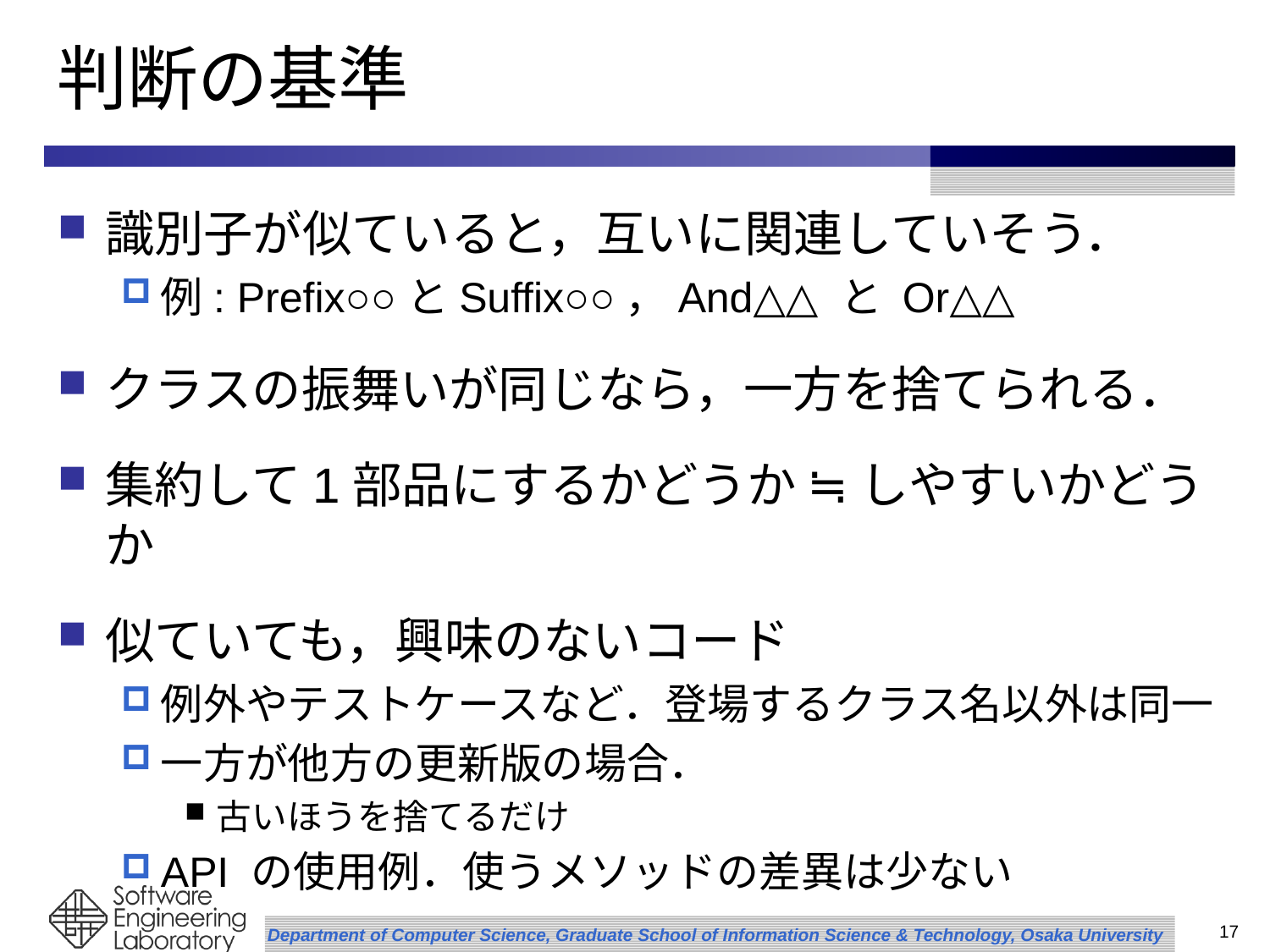

# 判断の基準
識別子が似ていると，互いに関連していそう．
例: Prefix○○とSuffix○○，And△△ と Or△△

クラスの振舞いが同じなら，一方を捨てられる．

集約して1部品にするかどうか ≒ しやすいかどうか

似ていても，興味のないコード
例外やテストケースなど．登場するクラス名以外は同一
一方が他方の更新版の場合．
古いほうを捨てるだけ
API の使用例．使うメソッドの差異は少ない
17